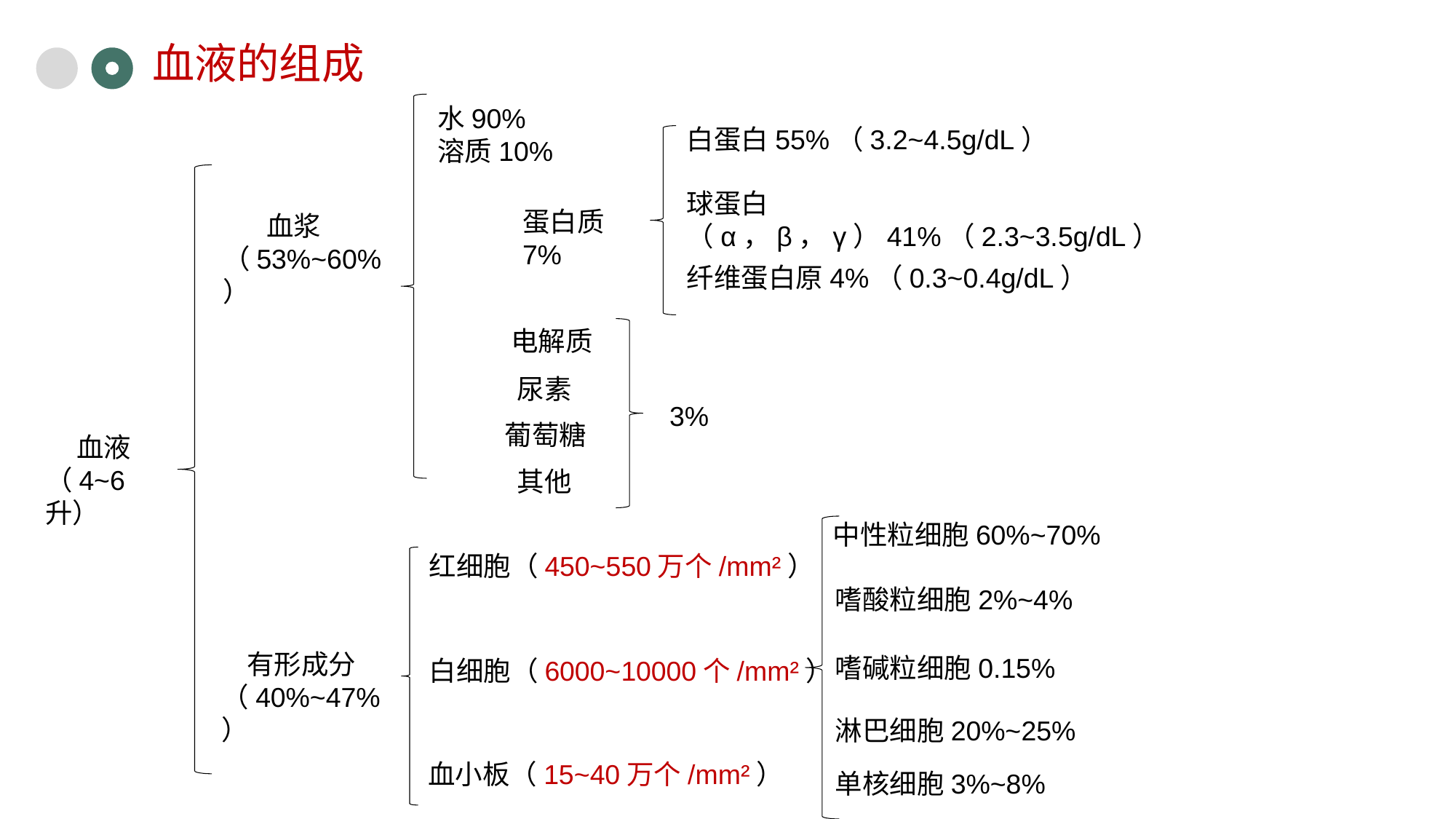

血液的组成

水90%
溶质10%
白蛋白55%（3.2~4.5g/dL）

球蛋白（α，β，γ）41%（2.3~3.5g/dL）
蛋白质7%
      血浆（53%~60%）
纤维蛋白原4%（0.3~0.4g/dL）
   电解质

    尿素
3%
  葡萄糖
    血液
（4~6升）
    其他
中性粒细胞60%~70%

红细胞（450~550万个/mm²）

嗜酸粒细胞2%~4%
   有形成分（40%~47%）
嗜碱粒细胞0.15%
白细胞（6000~10000个/mm²）
淋巴细胞20%~25%
血小板（15~40万个/mm²）
单核细胞3%~8%
PPT模板 http://www.1ppt.com/moban/